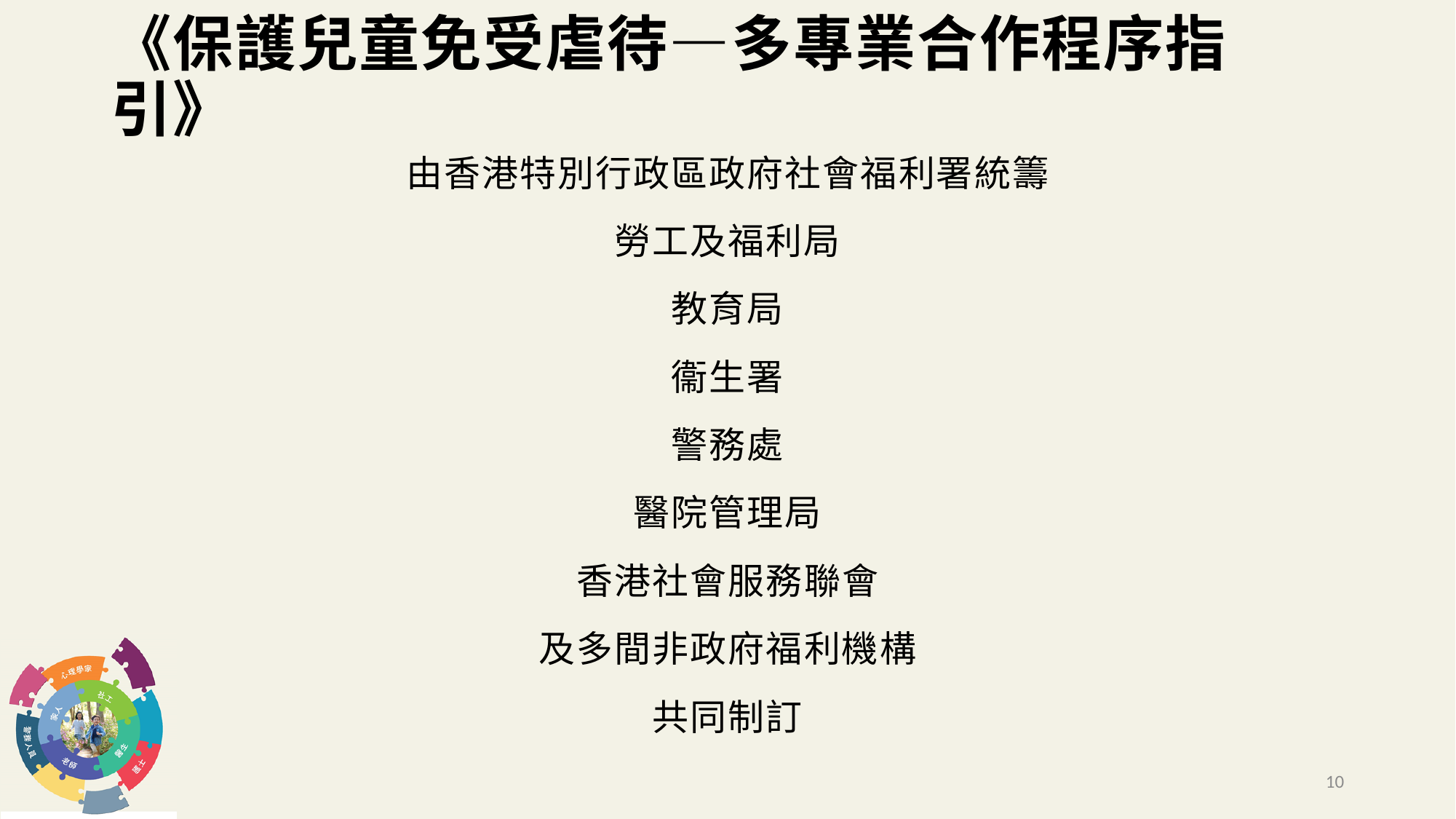

# 《保護兒童免受虐待—多專業合作程序指引》
由香港特別行政區政府社會福利署統籌
勞工及福利局
教育局
衞生署
警務處
醫院管理局
香港社會服務聯會
及多間非政府福利機構
共同制訂

10